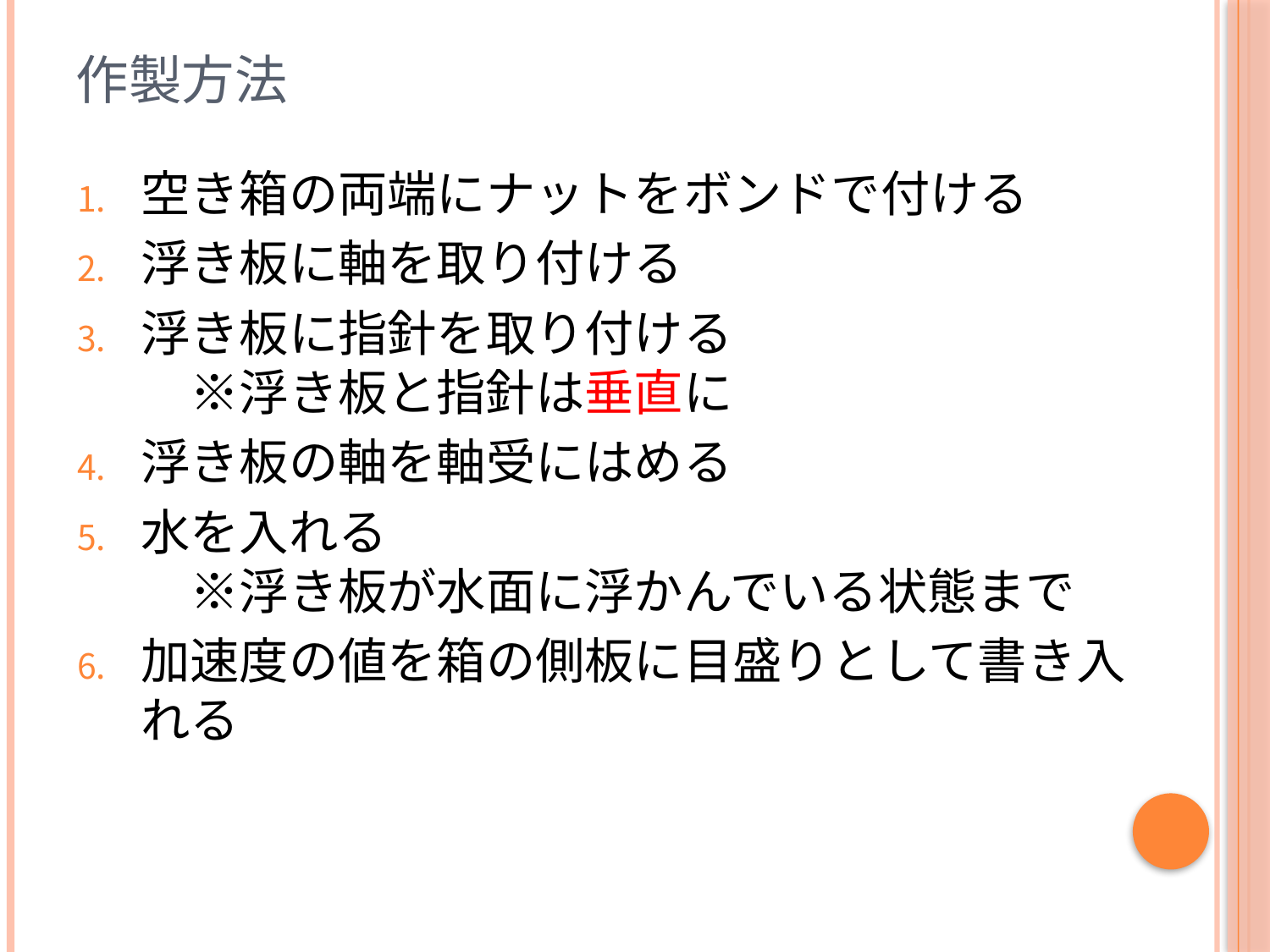

# 作製方法
空き箱の両端にナットをボンドで付ける
浮き板に軸を取り付ける
浮き板に指針を取り付ける
　※浮き板と指針は垂直に
浮き板の軸を軸受にはめる
水を入れる
　※浮き板が水面に浮かんでいる状態まで
加速度の値を箱の側板に目盛りとして書き入れる